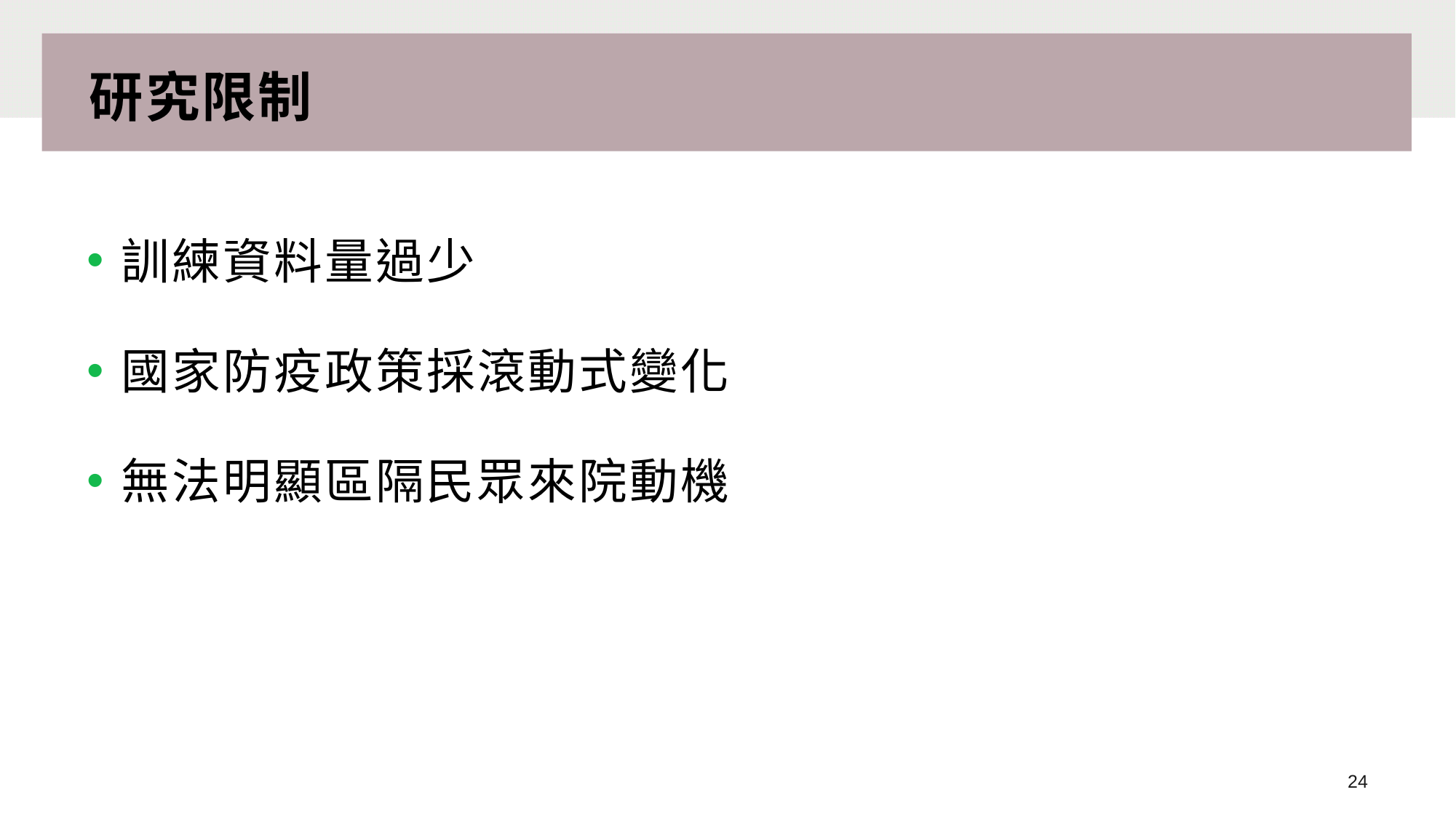

# 研究限制
訓練資料量過少
國家防疫政策採滾動式變化
無法明顯區隔民眾來院動機
24